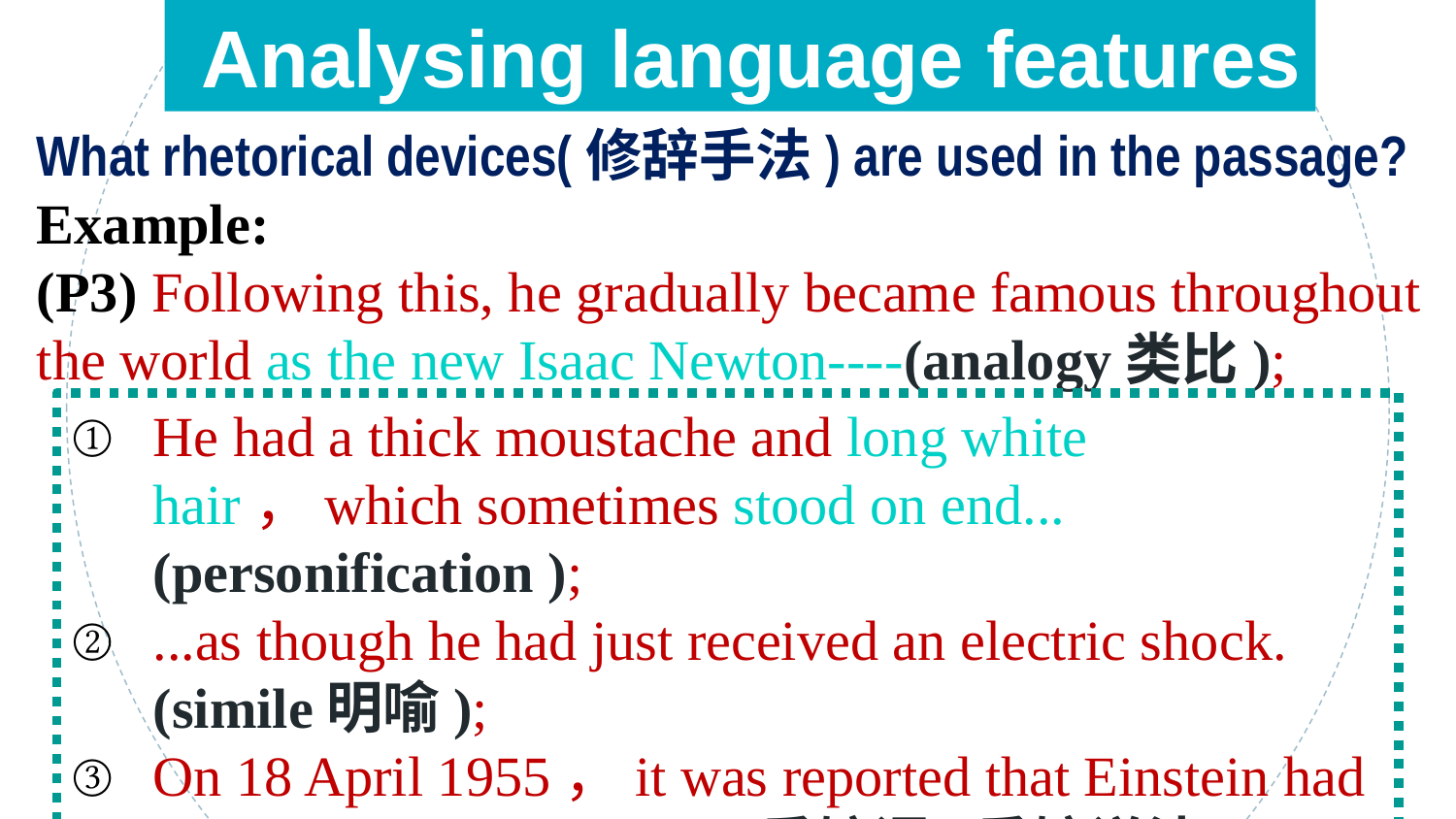

Analysing language features
What rhetorical devices(修辞手法) are used in the passage?
Example:
(P3) Following this, he gradually became famous throughout the world as the new Isaac Newton----(analogy类比);

He had a thick moustache and long white hair，which sometimes stood on end... (personification );
...as though he had just received an electric shock.(simile明喻);
On 18 April 1955，it was reported that Einstein had passed away.(euphemism委婉语;委婉说法);
13